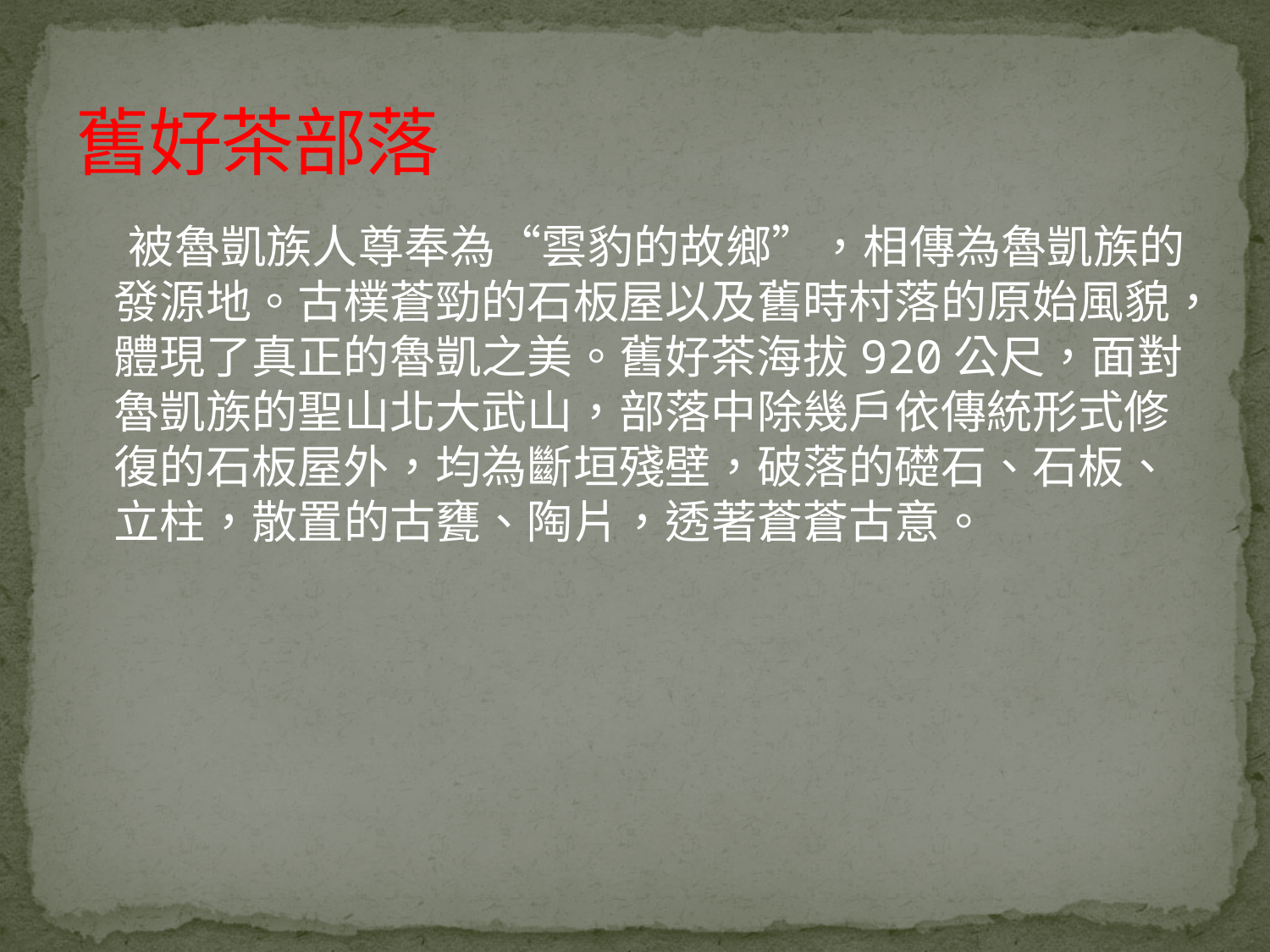

# 舊好茶部落
    被魯凱族人尊奉為“雲豹的故鄉”，相傳為魯凱族的發源地。古樸蒼勁的石板屋以及舊時村落的原始風貌，體現了真正的魯凱之美。舊好茶海拔920公尺，面對魯凱族的聖山北大武山，部落中除幾戶依傳統形式修復的石板屋外，均為斷垣殘壁，破落的礎石、石板、立柱，散置的古甕、陶片，透著蒼蒼古意。